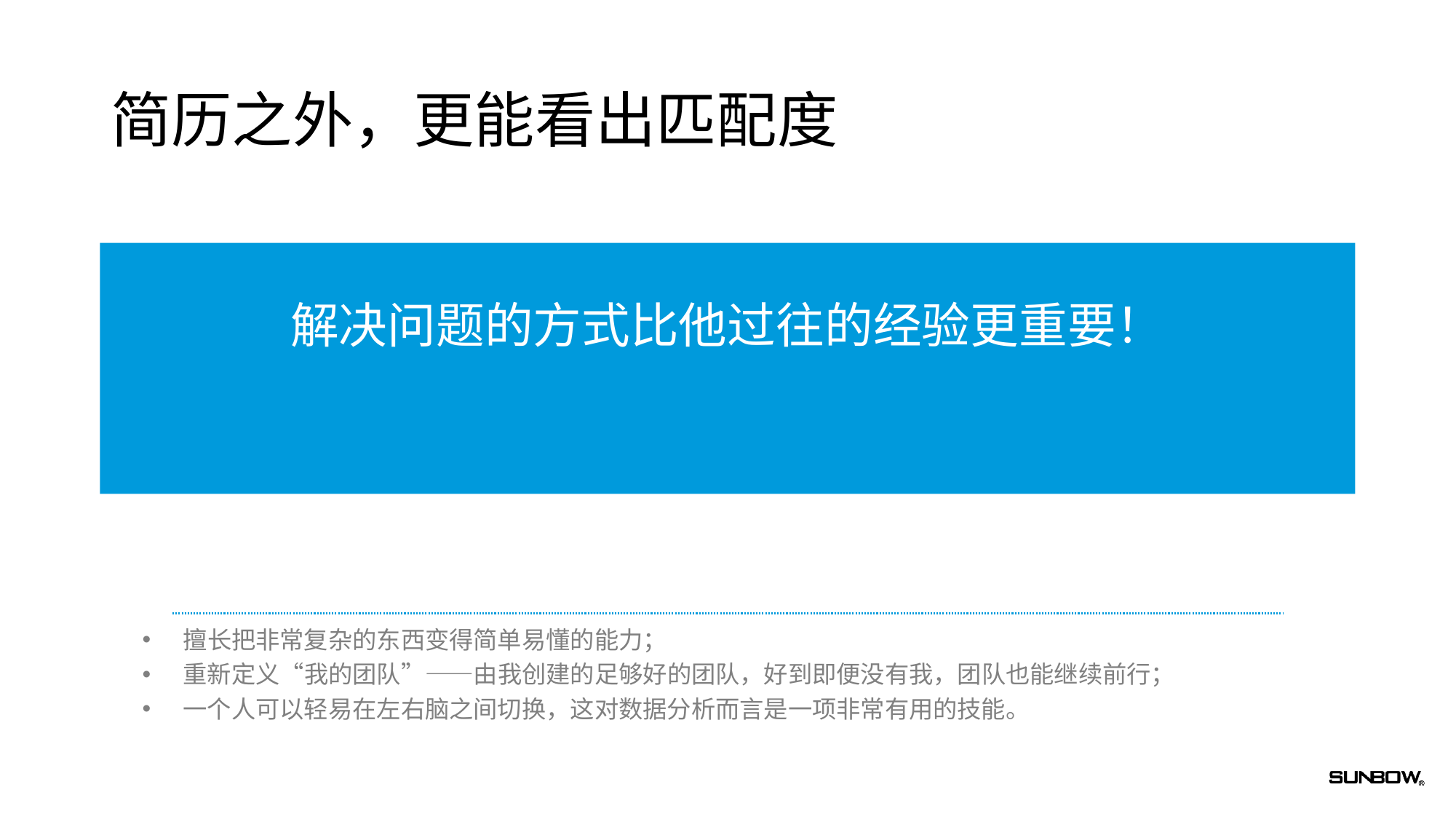

# 简历之外，更能看出匹配度
解决问题的方式比他过往的经验更重要！
擅长把非常复杂的东西变得简单易懂的能力；
重新定义“我的团队”——由我创建的足够好的团队，好到即便没有我，团队也能继续前行；
一个人可以轻易在左右脑之间切换，这对数据分析而言是一项非常有用的技能。
47